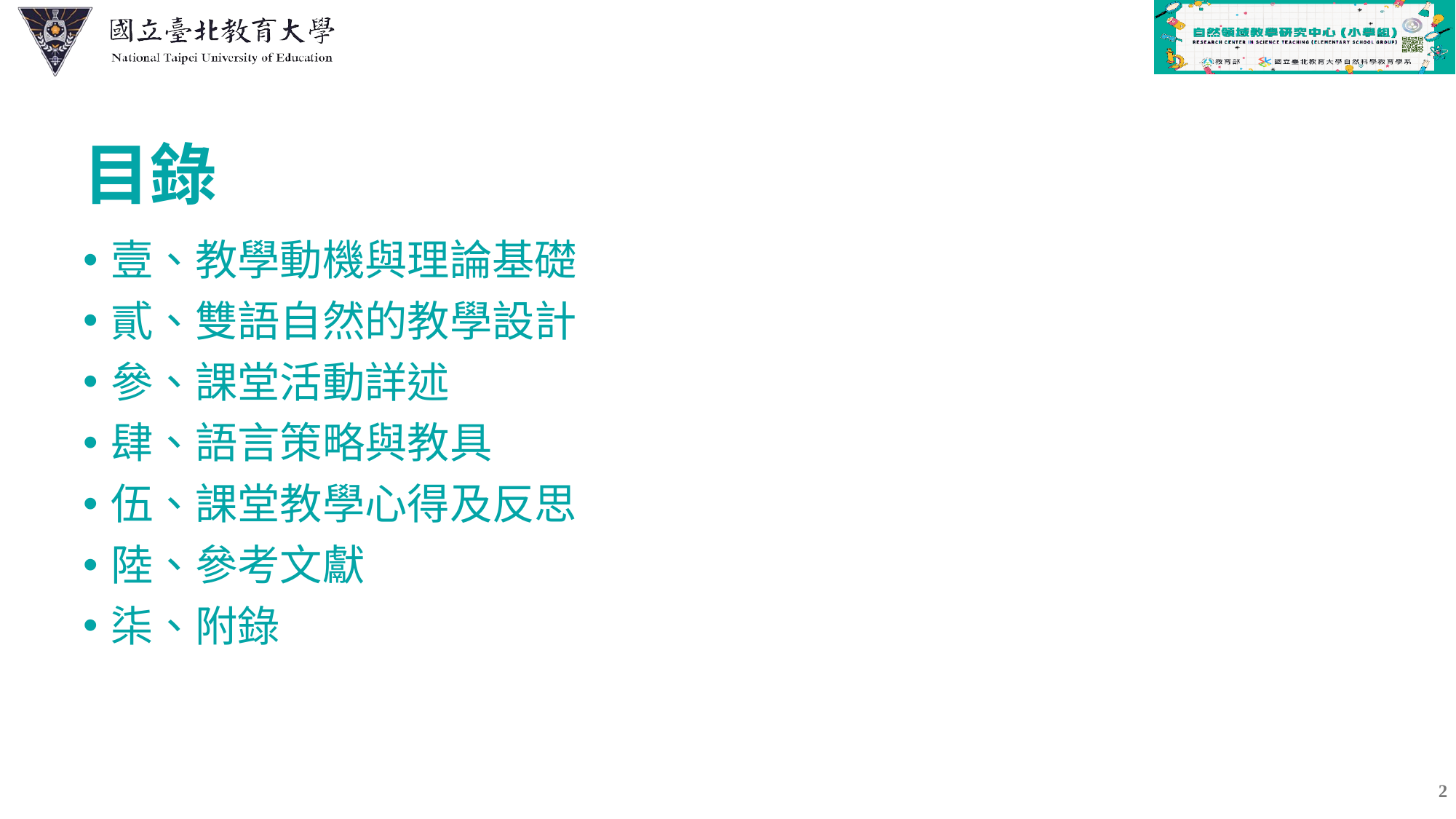

|  |
| --- |
|  |
|  |
|  |
|  |
|  |
目錄
壹、教學動機與理論基礎
貳、雙語自然的教學設計
參、課堂活動詳述
肆、語言策略與教具
伍、課堂教學心得及反思
陸、參考文獻
柒、附錄
2